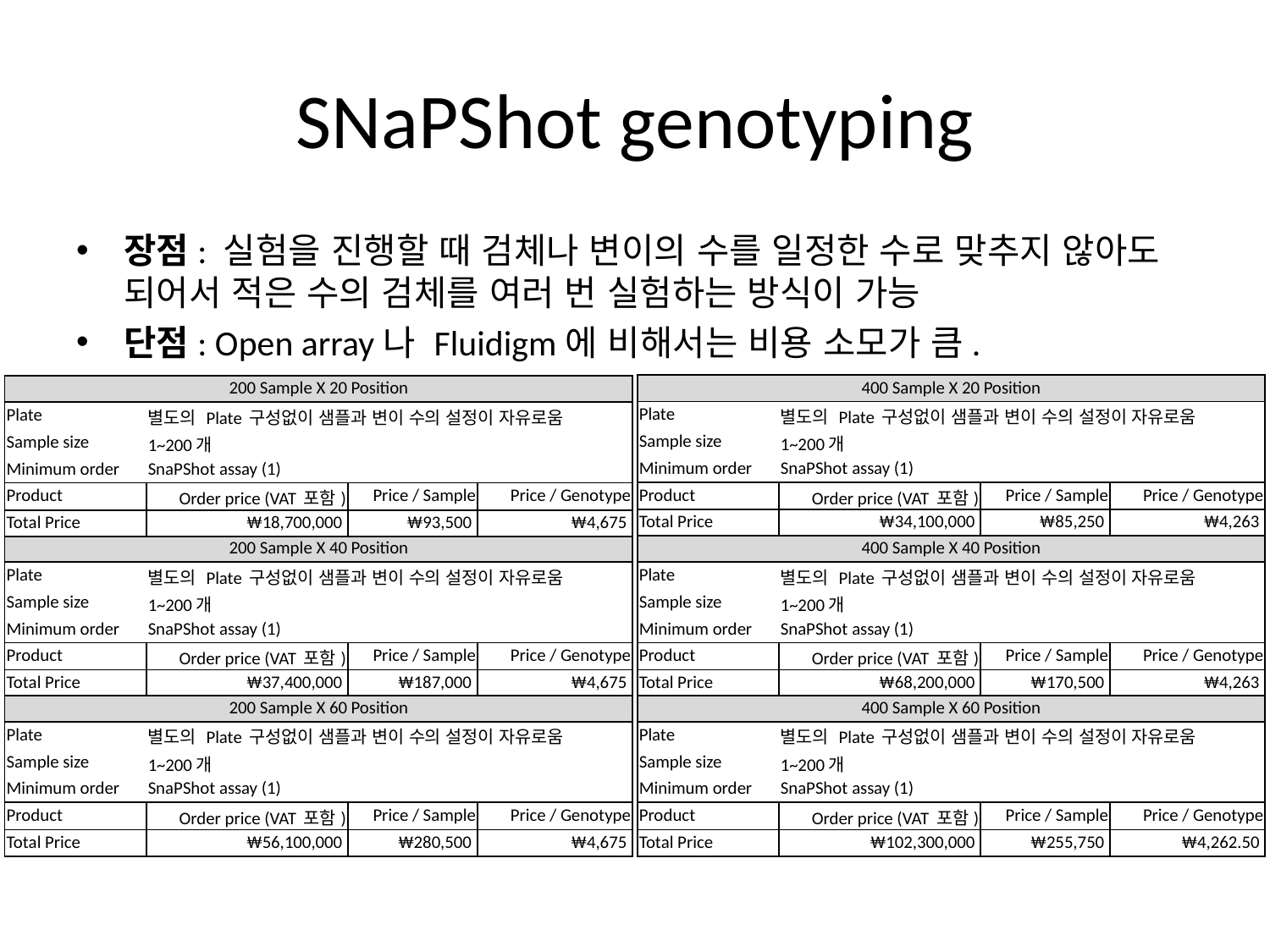

# SNaPShot genotyping
장점: 실험을 진행할 때 검체나 변이의 수를 일정한 수로 맞추지 않아도 되어서 적은 수의 검체를 여러 번 실험하는 방식이 가능
단점: Open array나 Fluidigm에 비해서는 비용 소모가 큼.

| 400 Sample X 20 Position |  |  |  |
| --- | --- | --- | --- |
| Plate | 별도의 Plate 구성없이 샘플과 변이 수의 설정이 자유로움 |  |  |
| Sample size | 1~200개 |  |  |
| Minimum order | SnaPShot assay (1) |  |  |
| Product | Order price (VAT 포함) | Price / Sample | Price / Genotype |
| Total Price | ₩34,100,000 | ₩85,250 | ₩4,263 |
| 200 Sample X 20 Position |  |  |  |
| --- | --- | --- | --- |
| Plate | 별도의 Plate 구성없이 샘플과 변이 수의 설정이 자유로움 |  |  |
| Sample size | 1~200개 |  |  |
| Minimum order | SnaPShot assay (1) |  |  |
| Product | Order price (VAT 포함) | Price / Sample | Price / Genotype |
| Total Price | ₩18,700,000 | ₩93,500 | ₩4,675 |
| 200 Sample X 40 Position |  |  |  |
| --- | --- | --- | --- |
| Plate | 별도의 Plate 구성없이 샘플과 변이 수의 설정이 자유로움 |  |  |
| Sample size | 1~200개 |  |  |
| Minimum order | SnaPShot assay (1) |  |  |
| Product | Order price (VAT 포함) | Price / Sample | Price / Genotype |
| Total Price | ₩37,400,000 | ₩187,000 | ₩4,675 |
| 400 Sample X 40 Position |  |  |  |
| --- | --- | --- | --- |
| Plate | 별도의 Plate 구성없이 샘플과 변이 수의 설정이 자유로움 |  |  |
| Sample size | 1~200개 |  |  |
| Minimum order | SnaPShot assay (1) |  |  |
| Product | Order price (VAT 포함) | Price / Sample | Price / Genotype |
| Total Price | ₩68,200,000 | ₩170,500 | ₩4,263 |
| 200 Sample X 60 Position |  |  |  |
| --- | --- | --- | --- |
| Plate | 별도의 Plate 구성없이 샘플과 변이 수의 설정이 자유로움 |  |  |
| Sample size | 1~200개 |  |  |
| Minimum order | SnaPShot assay (1) |  |  |
| Product | Order price (VAT 포함) | Price / Sample | Price / Genotype |
| Total Price | ₩56,100,000 | ₩280,500 | ₩4,675 |
| 400 Sample X 60 Position |  |  |  |
| --- | --- | --- | --- |
| Plate | 별도의 Plate 구성없이 샘플과 변이 수의 설정이 자유로움 |  |  |
| Sample size | 1~200개 |  |  |
| Minimum order | SnaPShot assay (1) |  |  |
| Product | Order price (VAT 포함) | Price / Sample | Price / Genotype |
| Total Price | ₩102,300,000 | ₩255,750 | ₩4,262.50 |